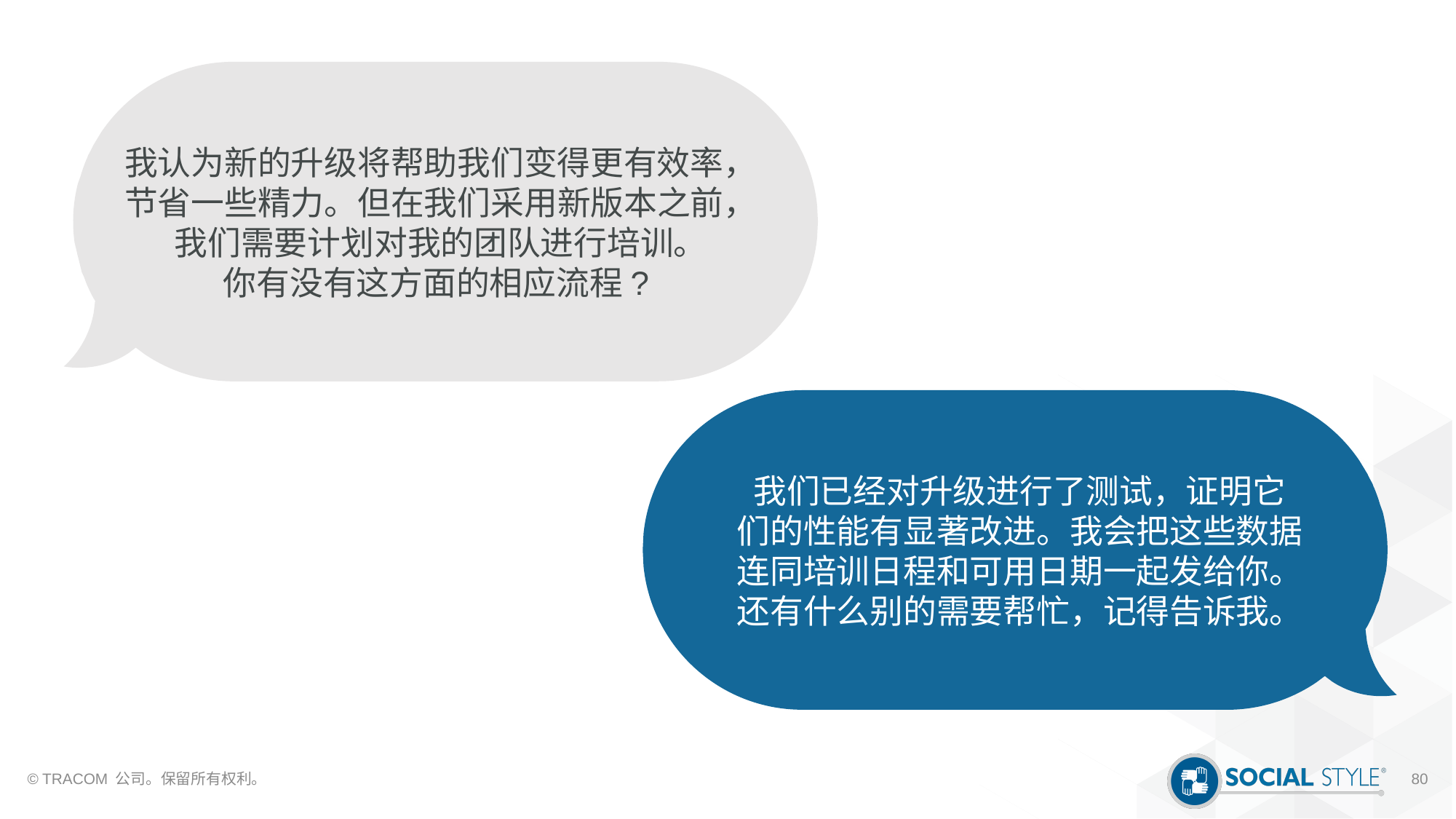

我认为新的升级将帮助我们变得更有效率，
节省一些精力。但在我们采用新版本之前，
我们需要计划对我的团队进行培训。
你有没有这方面的相应流程?
我们已经对升级进行了测试，证明它
们的性能有显著改进。我会把这些数据
连同培训日程和可用日期一起发给你。
还有什么别的需要帮忙，记得告诉我。
© TRACOM 公司。保留所有权利。
80